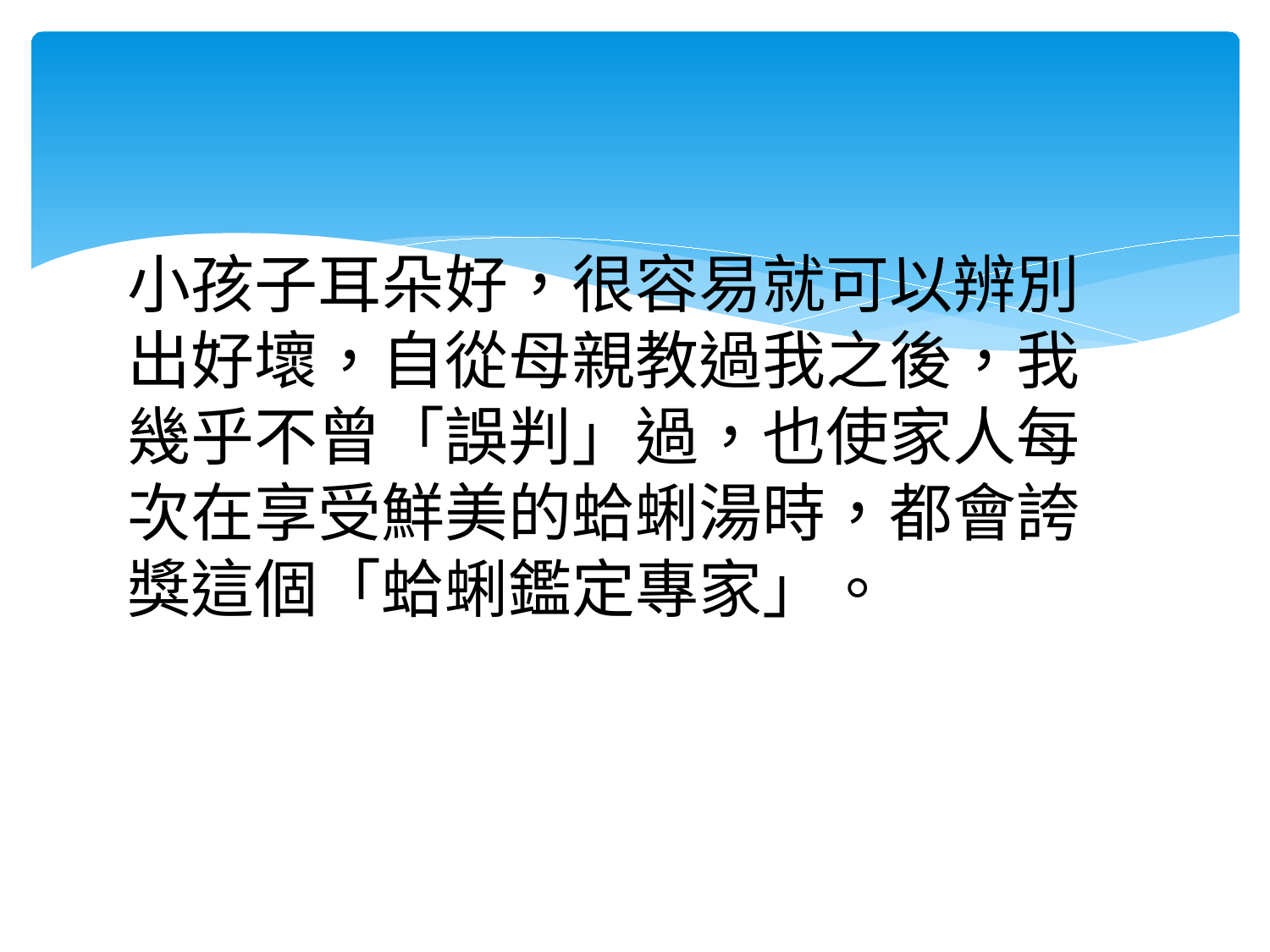

#
小孩子耳朵好，很容易就可以辨別出好壞，自從母親教過我之後，我幾乎不曾「誤判」過，也使家人每次在享受鮮美的蛤蜊湯時，都會誇獎這個「蛤蜊鑑定專家」。